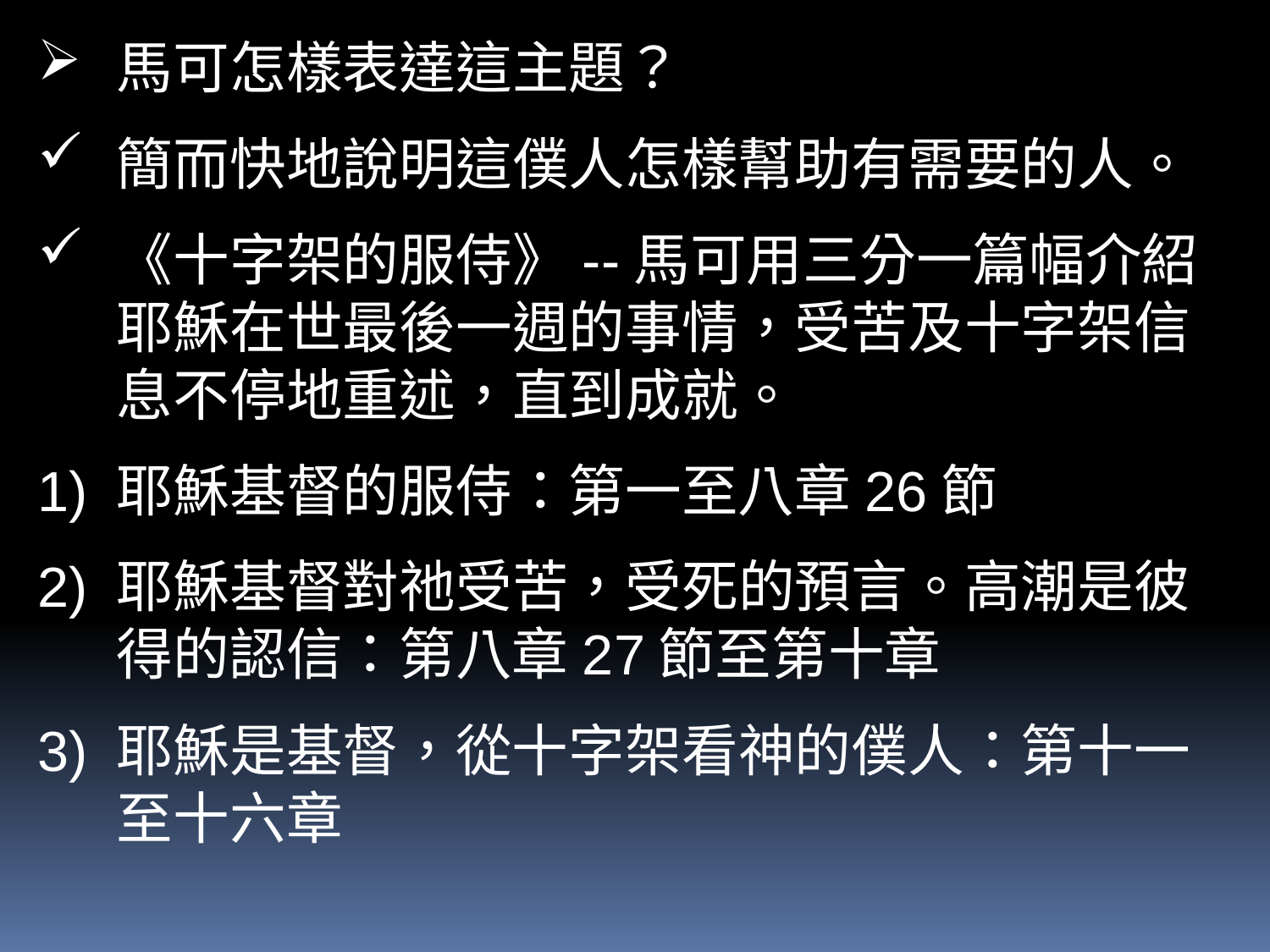

馬可怎樣表達這主題？
簡而快地說明這僕人怎樣幫助有需要的人。
《十字架的服侍》--馬可用三分一篇幅介紹耶穌在世最後一週的事情，受苦及十字架信息不停地重述，直到成就。
耶穌基督的服侍：第一至八章26節
耶穌基督對祂受苦，受死的預言。高潮是彼得的認信：第八章27節至第十章
耶穌是基督，從十字架看神的僕人：第十一至十六章